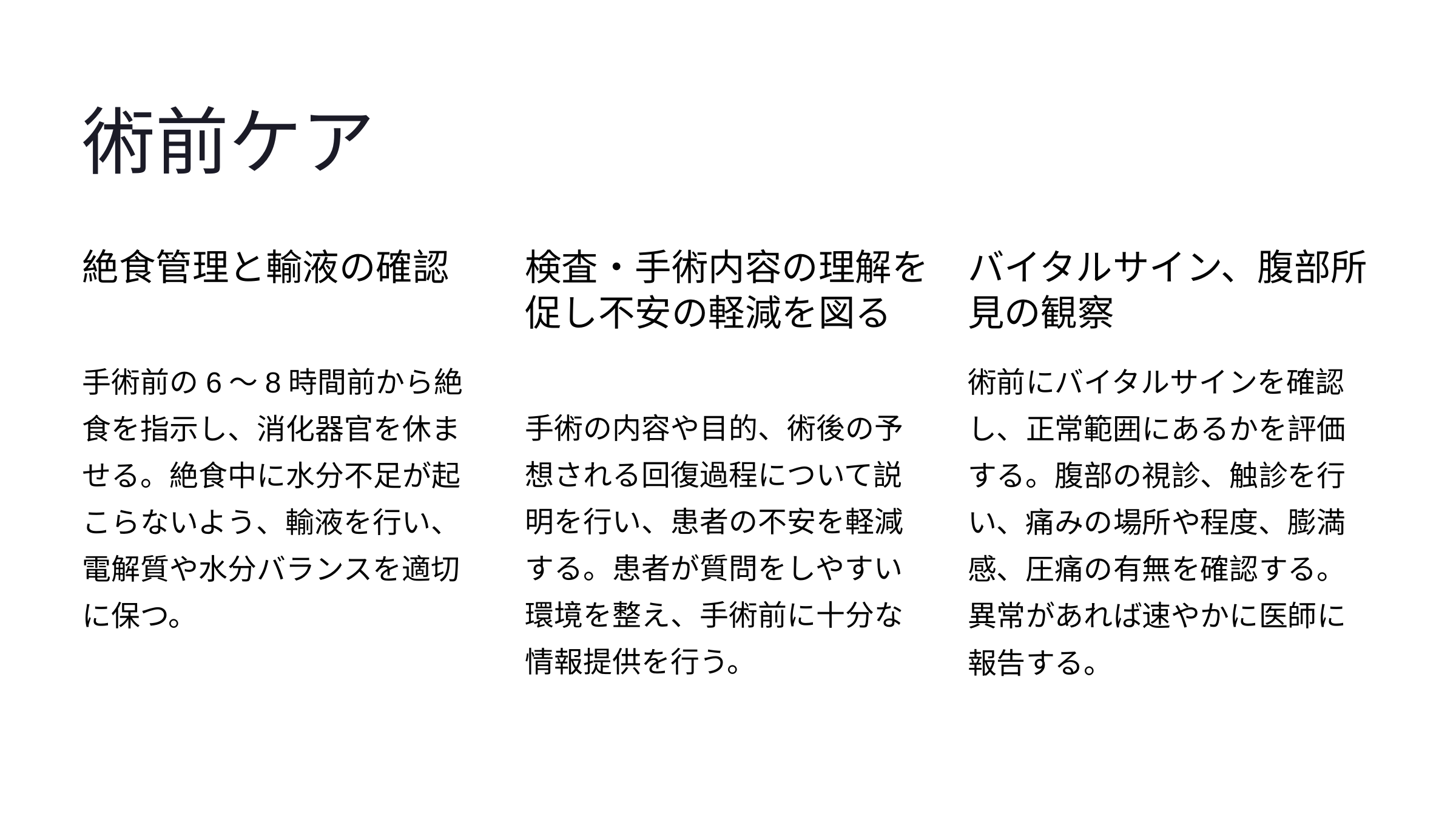

術前ケア
絶食管理と輸液の確認
検査・手術内容の理解を促し不安の軽減を図る
バイタルサイン、腹部所見の観察
手術前の6〜8時間前から絶食を指示し、消化器官を休ませる。絶食中に水分不足が起こらないよう、輸液を行い、電解質や水分バランスを適切に保つ。
術前にバイタルサインを確認し、正常範囲にあるかを評価する。腹部の視診、触診を行い、痛みの場所や程度、膨満感、圧痛の有無を確認する。異常があれば速やかに医師に報告する。
手術の内容や目的、術後の予想される回復過程について説明を行い、患者の不安を軽減する。患者が質問をしやすい環境を整え、手術前に十分な情報提供を行う。